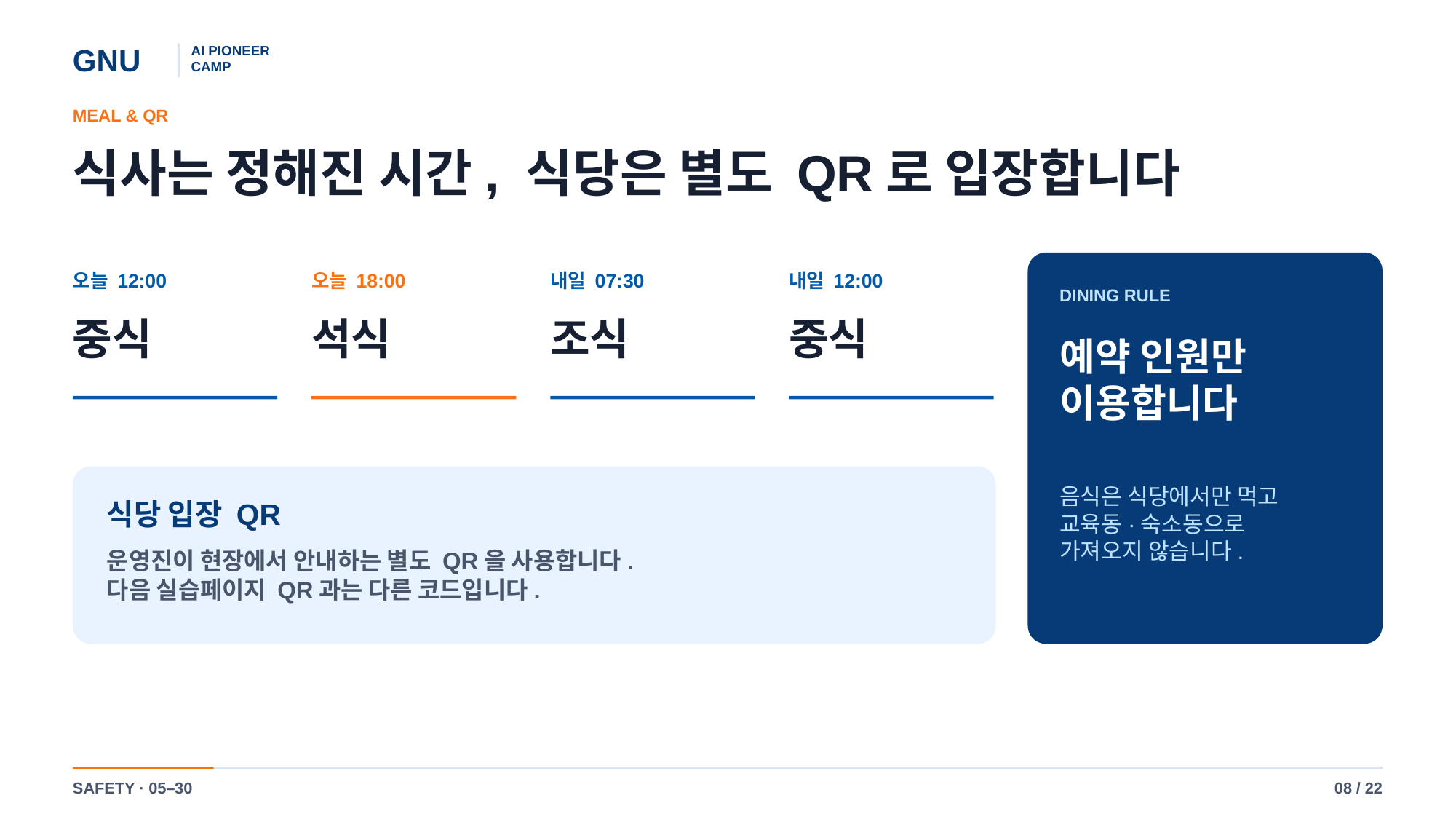

GNU
AI PIONEER
CAMP

MEAL & QR
식사는 정해진 시간, 식당은 별도 QR로 입장합니다

오늘 12:00
오늘 18:00
내일 07:30
내일 12:00
DINING RULE
중식
석식
조식
중식
예약 인원만
이용합니다

음식은 식당에서만 먹고
교육동·숙소동으로
가져오지 않습니다.
식당 입장 QR
운영진이 현장에서 안내하는 별도 QR을 사용합니다.
다음 실습페이지 QR과는 다른 코드입니다.

SAFETY · 05–30
08 / 22